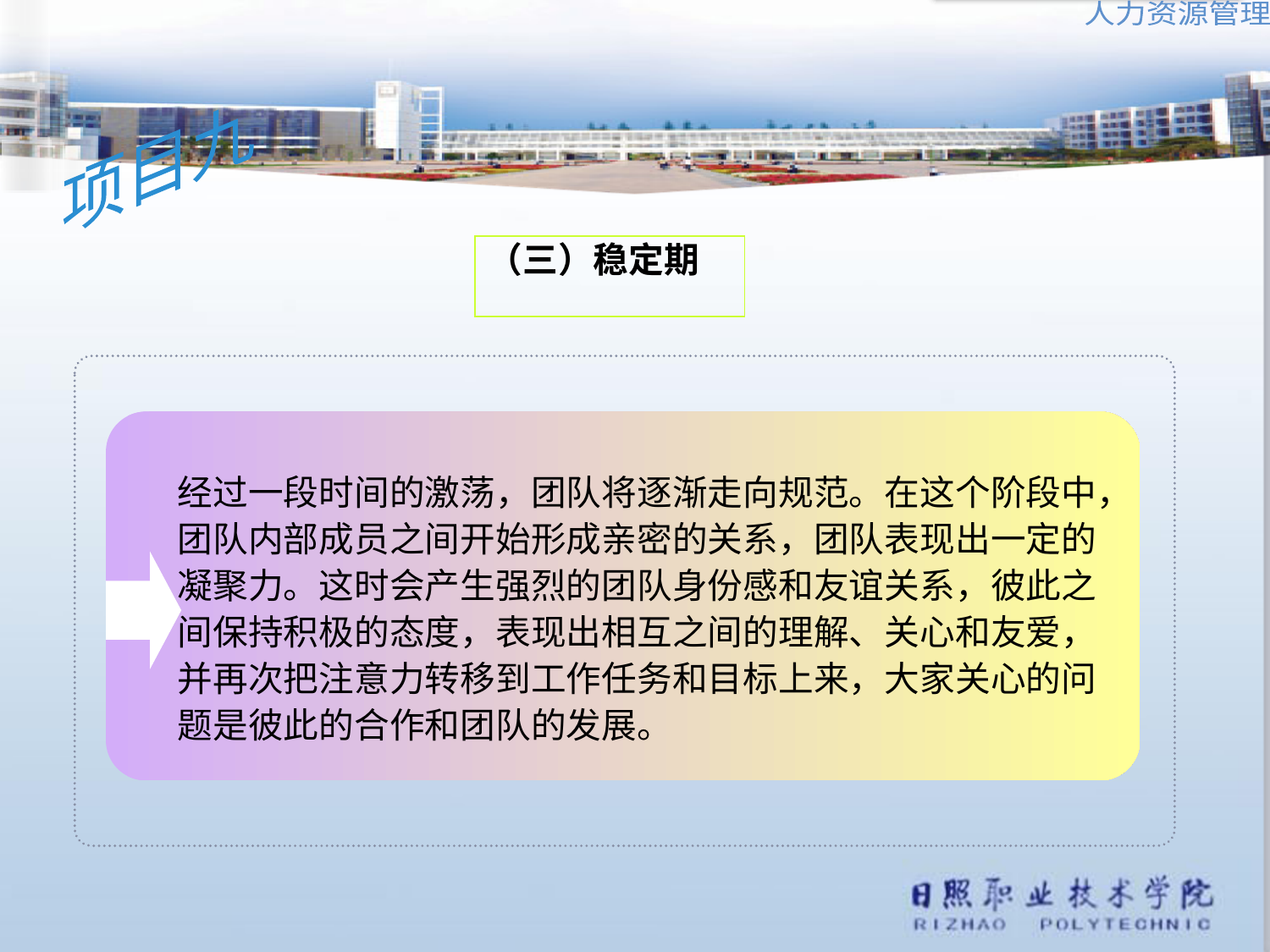

（三）稳定期

经过一段时间的激荡，团队将逐渐走向规范。在这个阶段中，团队内部成员之间开始形成亲密的关系，团队表现出一定的凝聚力。这时会产生强烈的团队身份感和友谊关系，彼此之间保持积极的态度，表现出相互之间的理解、关心和友爱，并再次把注意力转移到工作任务和目标上来，大家关心的问题是彼此的合作和团队的发展。